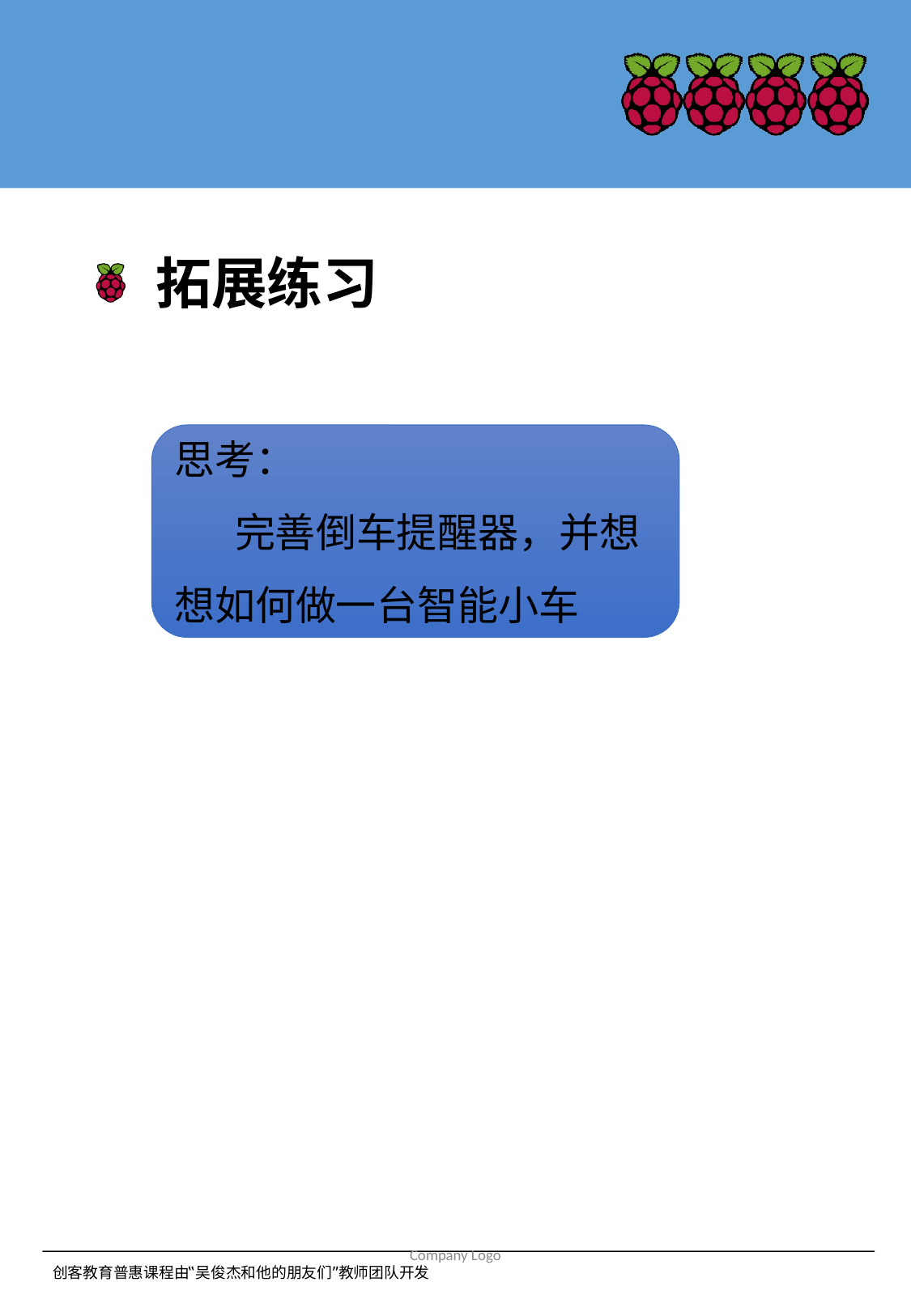

拓展练习
思考：
完善倒车提醒器，并想想如何做一台智能小车
Company Logo
创客教育普惠课程由“吴俊杰和他的朋友们”教师团队开发